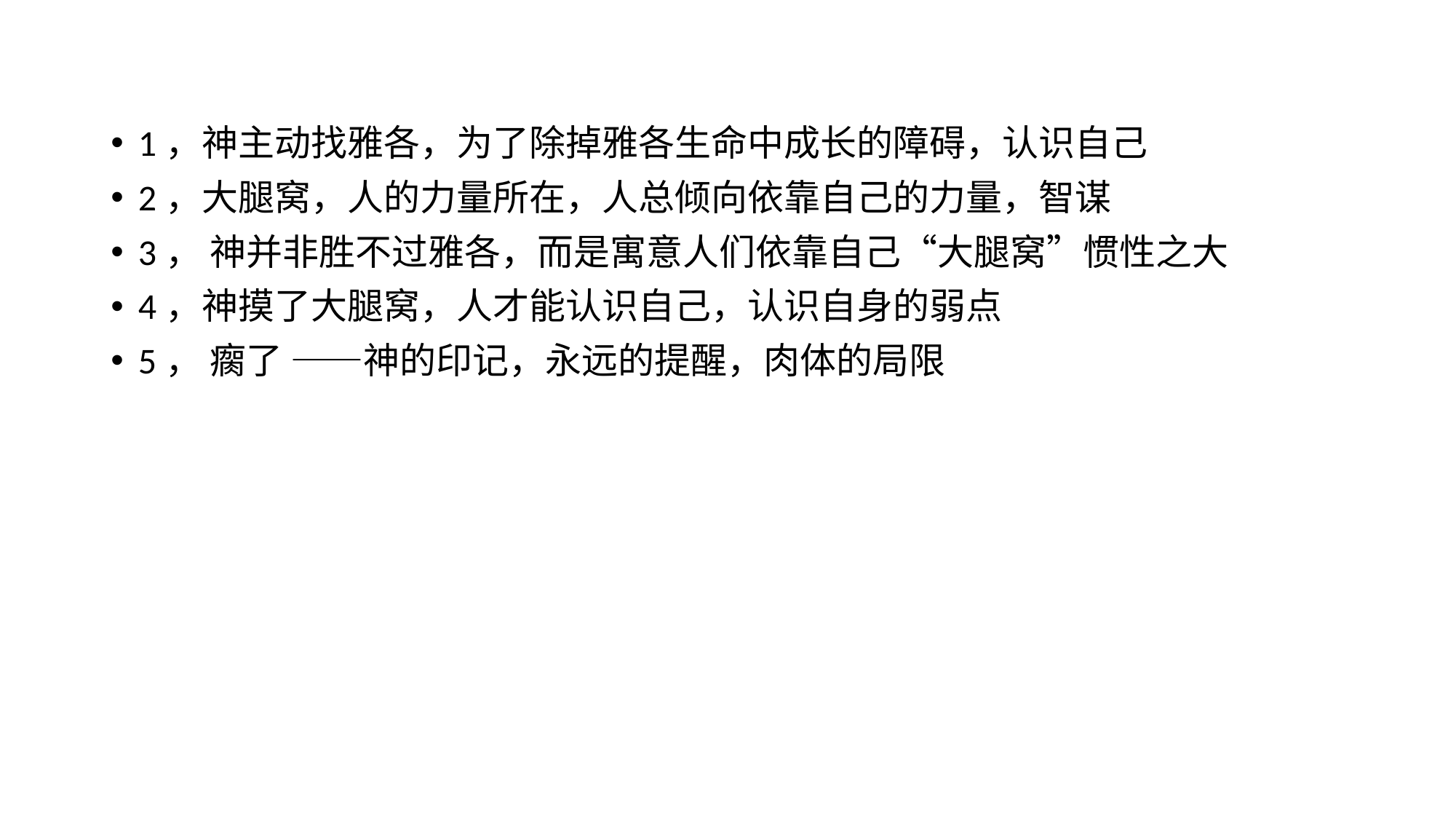

1，神主动找雅各，为了除掉雅各生命中成长的障碍，认识自己
2，大腿窝，人的力量所在，人总倾向依靠自己的力量，智谋
3， 神并非胜不过雅各，而是寓意人们依靠自己“大腿窝”惯性之大
4，神摸了大腿窝，人才能认识自己，认识自身的弱点
5， 瘸了 ——神的印记，永远的提醒，肉体的局限